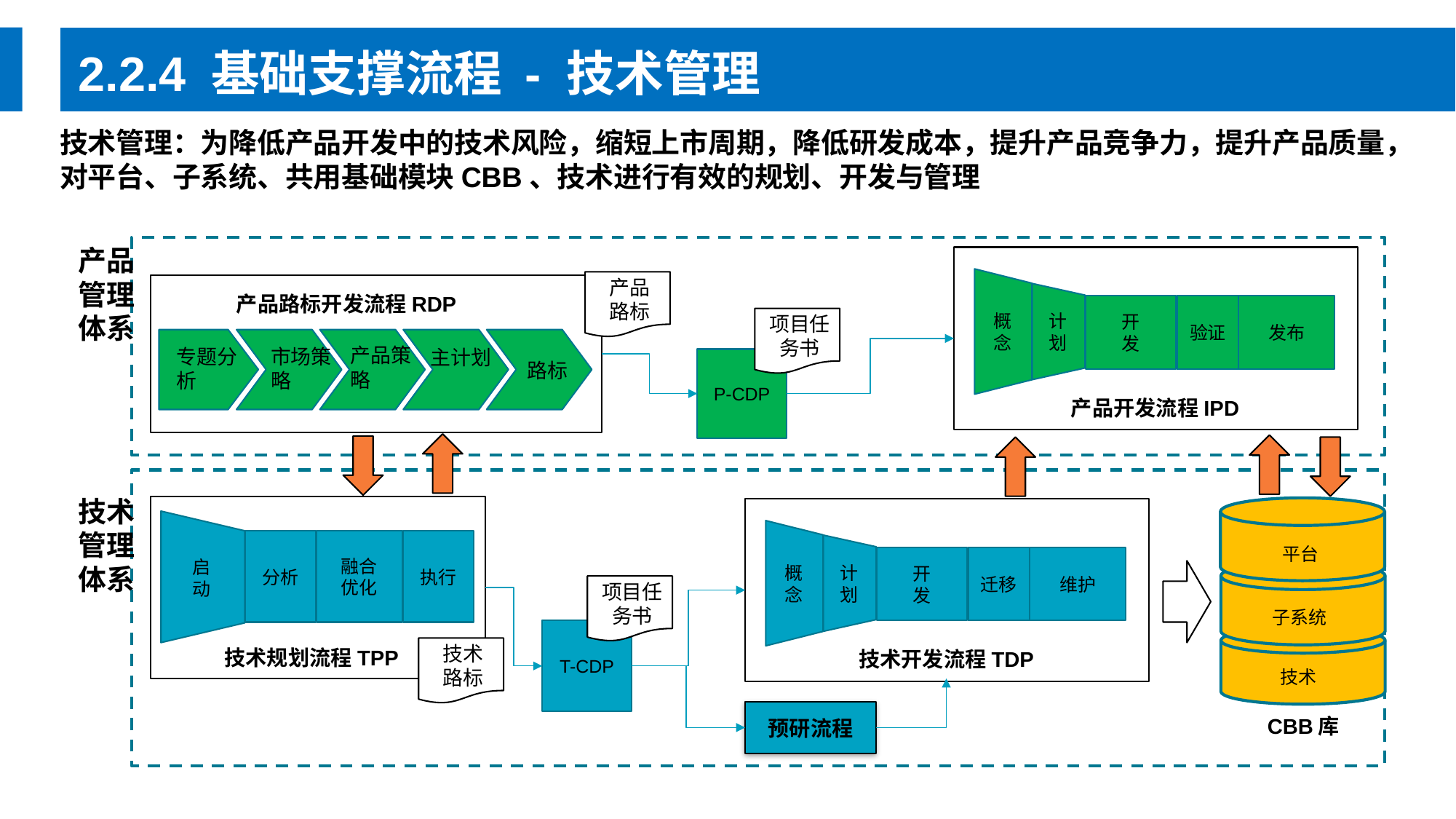

2.2.4 基础支撑流程 - 技术管理
技术管理：为降低产品开发中的技术风险，缩短上市周期，降低研发成本，提升产品竞争力，提升产品质量，对平台、子系统、共用基础模块CBB、技术进行有效的规划、开发与管理
产品管理体系

概念
开
发
验证
发布

计划
产品开发流程IPD
产品
路标

产品路标开发流程RDP

启动
分析
融合
优化
执行
技术规划流程TPP
项目任务书

产品策略
专题分析
市场策略
主计划
P-CDP
路标

平台

子系统

技术
CBB库

概念
开
发
迁移
维护

计划
技术开发流程TDP

项目任务书

T-CDP
技术
路标

预研流程
技术管理体系
41